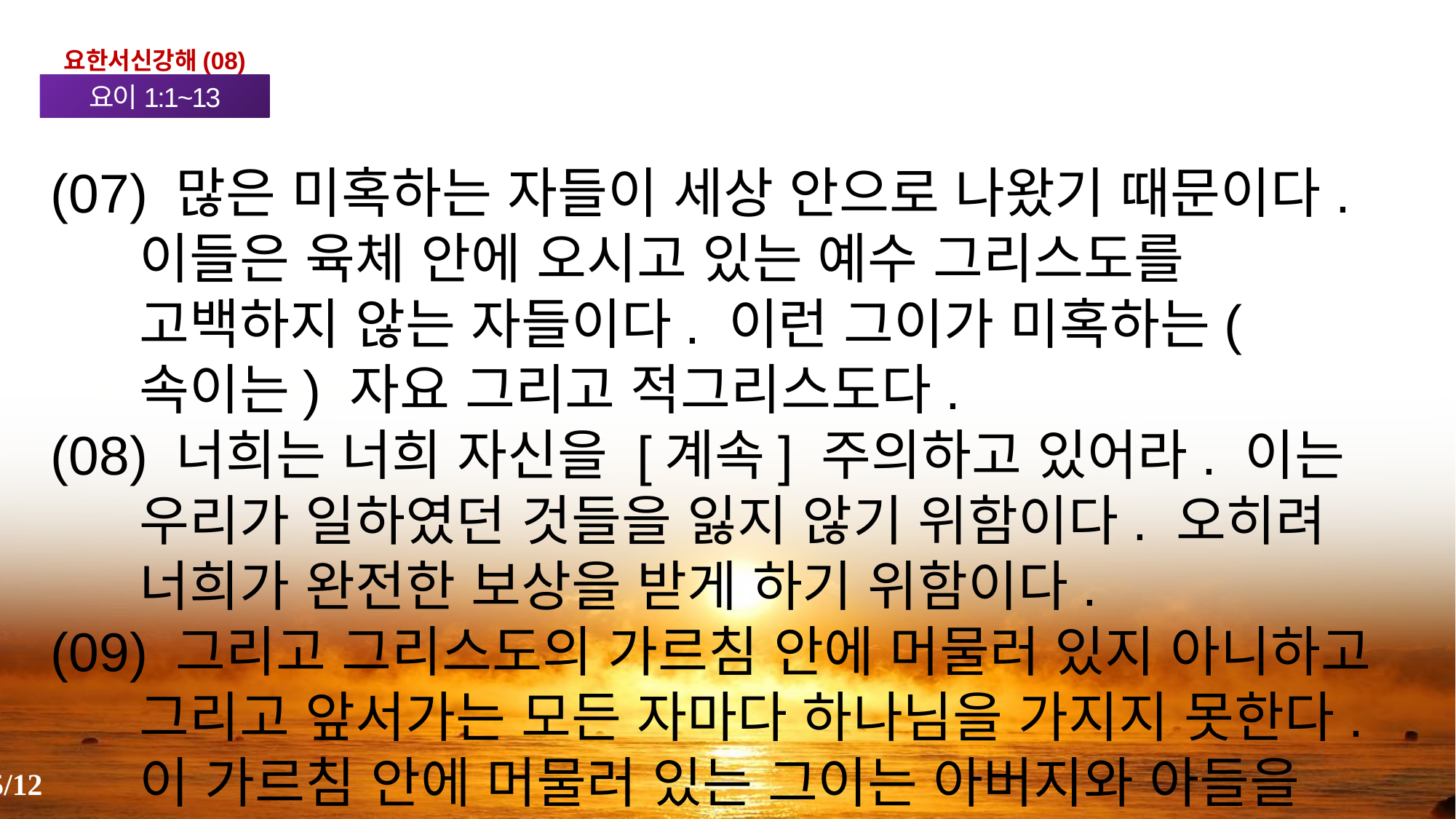

요한서신강해(08)
요이1:1~13

(07) 많은 미혹하는 자들이 세상 안으로 나왔기 때문이다. 이들은 육체 안에 오시고 있는 예수 그리스도를 고백하지 않는 자들이다. 이런 그이가 미혹하는(속이는) 자요 그리고 적그리스도다.
(08) 너희는 너희 자신을 [계속] 주의하고 있어라. 이는 우리가 일하였던 것들을 잃지 않기 위함이다. 오히려 너희가 완전한 보상을 받게 하기 위함이다.
(09) 그리고 그리스도의 가르침 안에 머물러 있지 아니하고 그리고 앞서가는 모든 자마다 하나님을 가지지 못한다. 이 가르침 안에 머물러 있는 그이는 아버지와 아들을 가지고 있다.